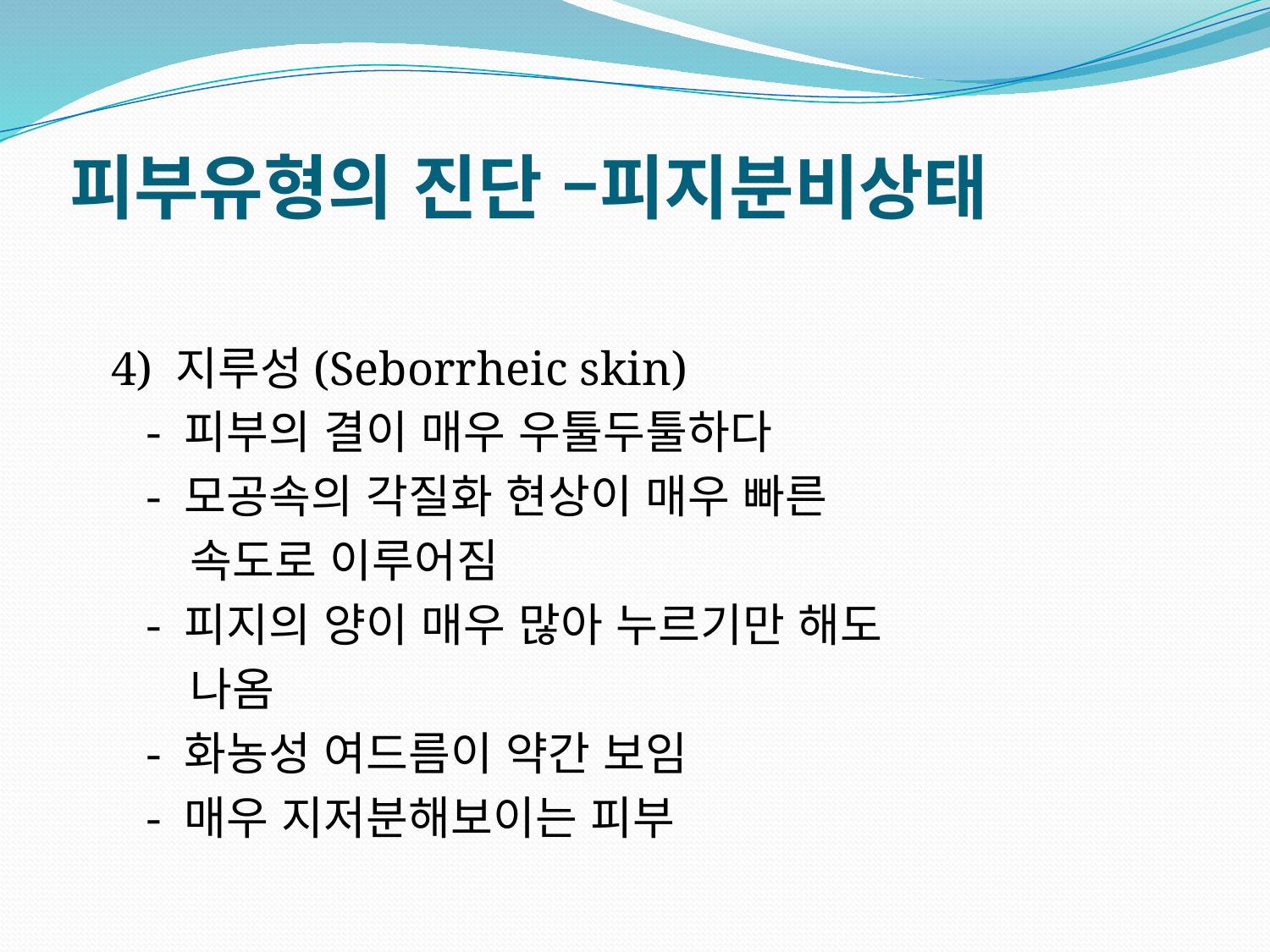

# 피부유형의 진단 –피지분비상태

   4) 지루성(Seborrheic skin)
      - 피부의 결이 매우 우툴두툴하다
      - 모공속의 각질화 현상이 매우 빠른
        속도로 이루어짐
      - 피지의 양이 매우 많아 누르기만 해도
        나옴
      - 화농성 여드름이 약간 보임
      - 매우 지저분해보이는 피부